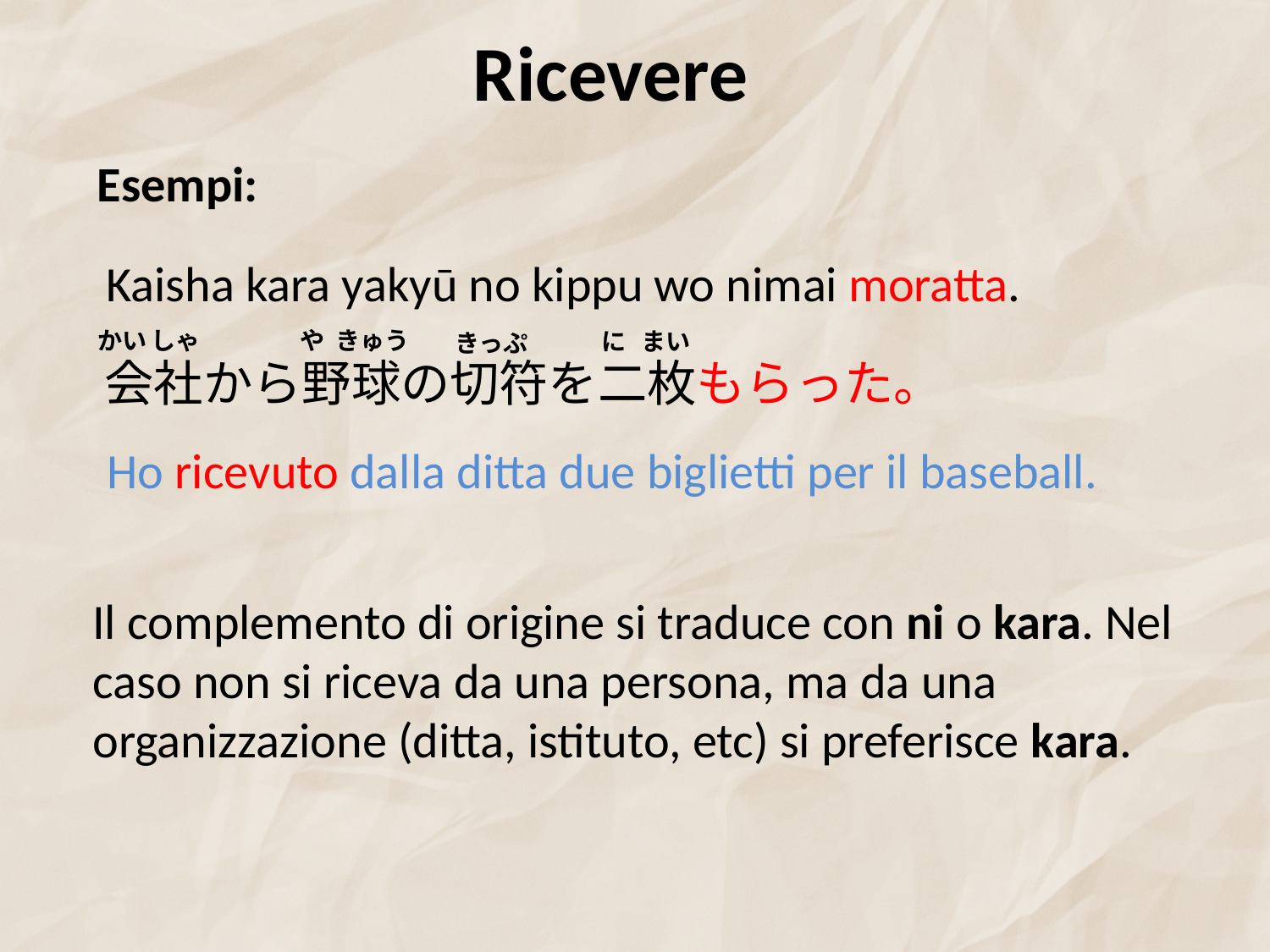

# Ricevere
Esempi:
Kaisha kara yakyū no kippu wo nimai moratta.
しゃ
かい
や
きゅう
に
まい
きっぷ
会社から野球の切符を二枚もらった。
Ho ricevuto dalla ditta due biglietti per il baseball.
Il complemento di origine si traduce con ni o kara. Nel caso non si riceva da una persona, ma da una organizzazione (ditta, istituto, etc) si preferisce kara.